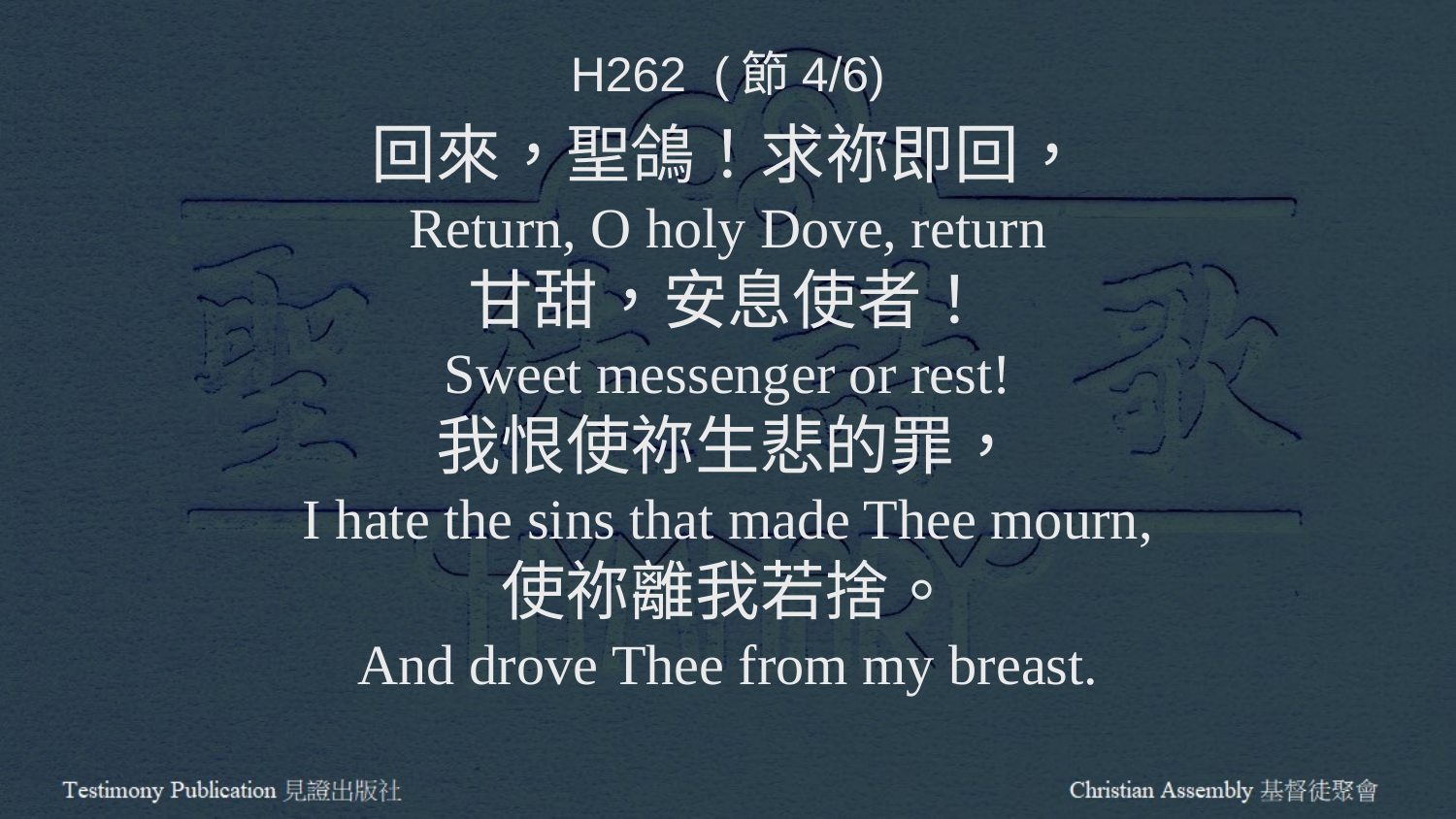

H262  (節4/6)
回來，聖鴿！求祢即回，
Return, O holy Dove, return
甘甜，安息使者！
Sweet messenger or rest!
我恨使祢生悲的罪，
I hate the sins that made Thee mourn,
使祢離我若捨。
And drove Thee from my breast.